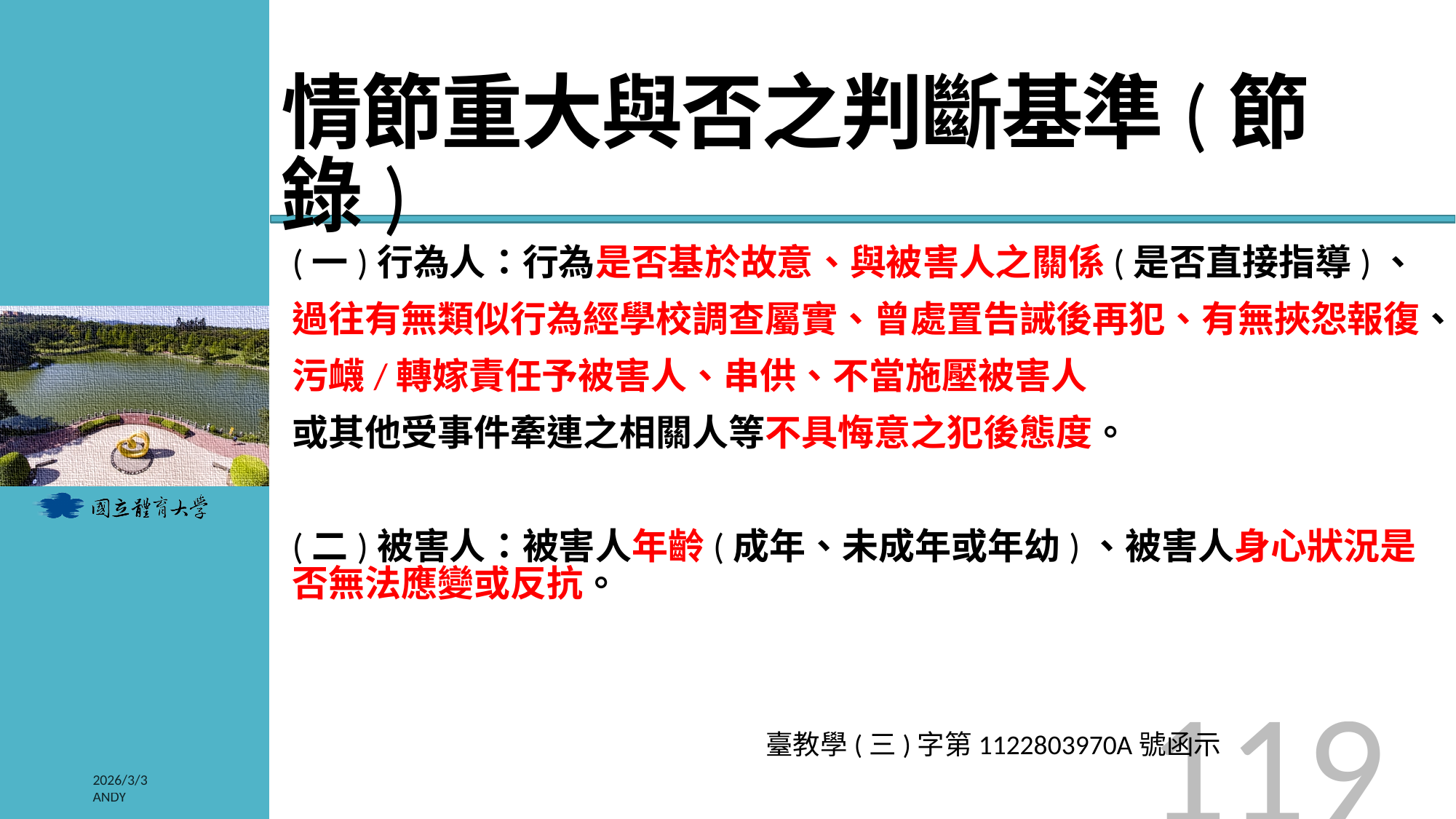

# 情節重大與否之判斷基準(節錄)
(一)行為人：行為是否基於故意、與被害人之關係(是否直接指導)、
過往有無類似行為經學校調查屬實、曾處置告誡後再犯、有無挾怨報復、
污衊/轉嫁責任予被害人、串供、不當施壓被害人
或其他受事件牽連之相關人等不具悔意之犯後態度。

(二)被害人：被害人年齡(成年、未成年或年幼)、被害人身心狀況是否無法應變或反抗。
119
臺教學(三)字第1122803970A號函示
2026/3/3
Andy